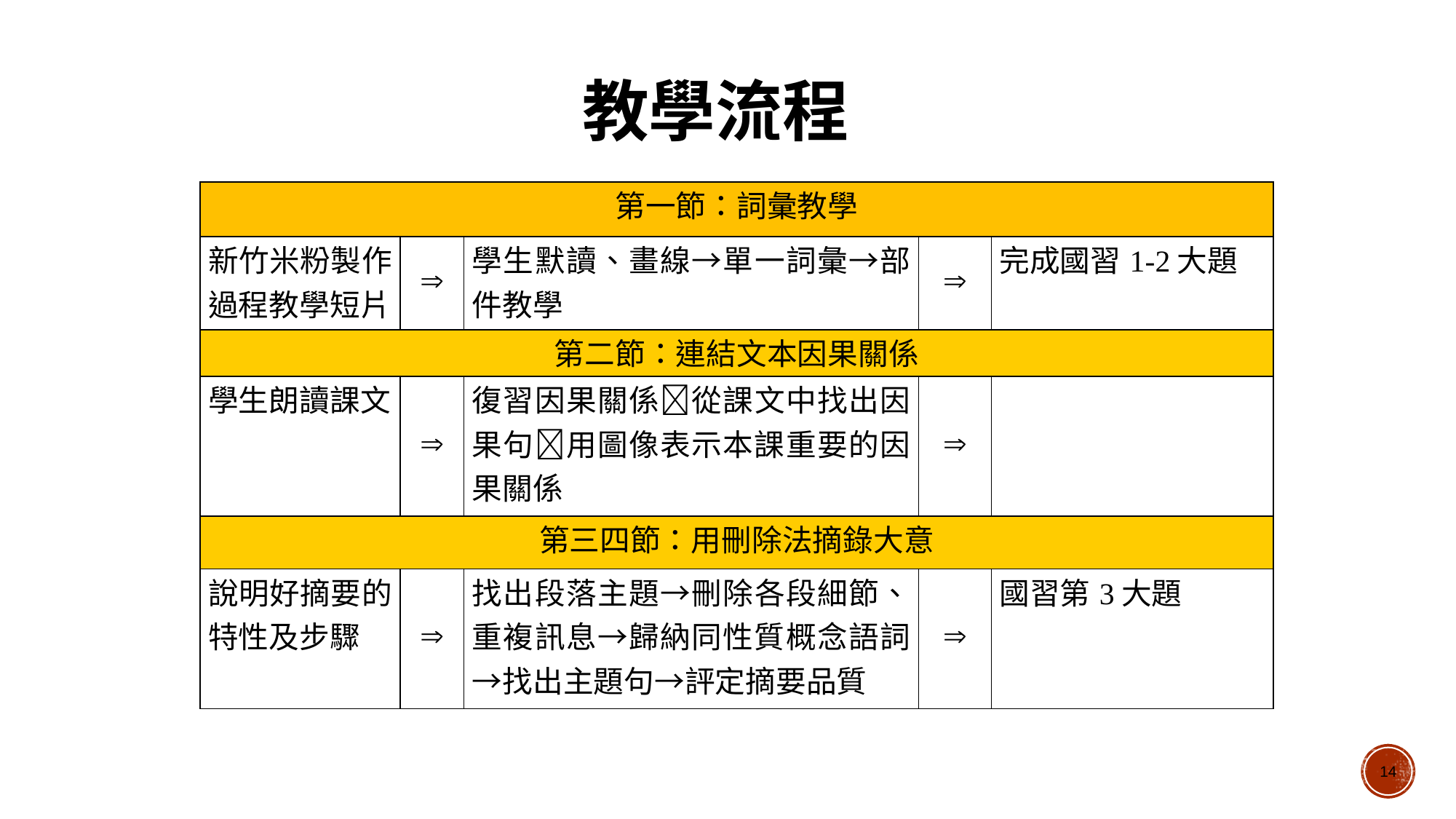

教學流程
| 第一節：詞彙教學 |  |  |  |  |
| --- | --- | --- | --- | --- |
| 新竹米粉製作過程教學短片 | ⇒ | 學生默讀、畫線→單一詞彙→部件教學 | ⇒ | 完成國習1-2大題 |
| 第二節：連結文本因果關係 |  |  |  |  |
| 學生朗讀課文 | ⇒ | 復習因果關係→從課文中找出因果句→用圖像表示本課重要的因果關係 | ⇒ |  |
| 第三四節：用刪除法摘錄大意 |  |  |  |  |
| 說明好摘要的特性及步驟 | ⇒ | 找出段落主題→刪除各段細節、重複訊息→歸納同性質概念語詞→找出主題句→評定摘要品質 | ⇒ | 國習第3大題 |
14